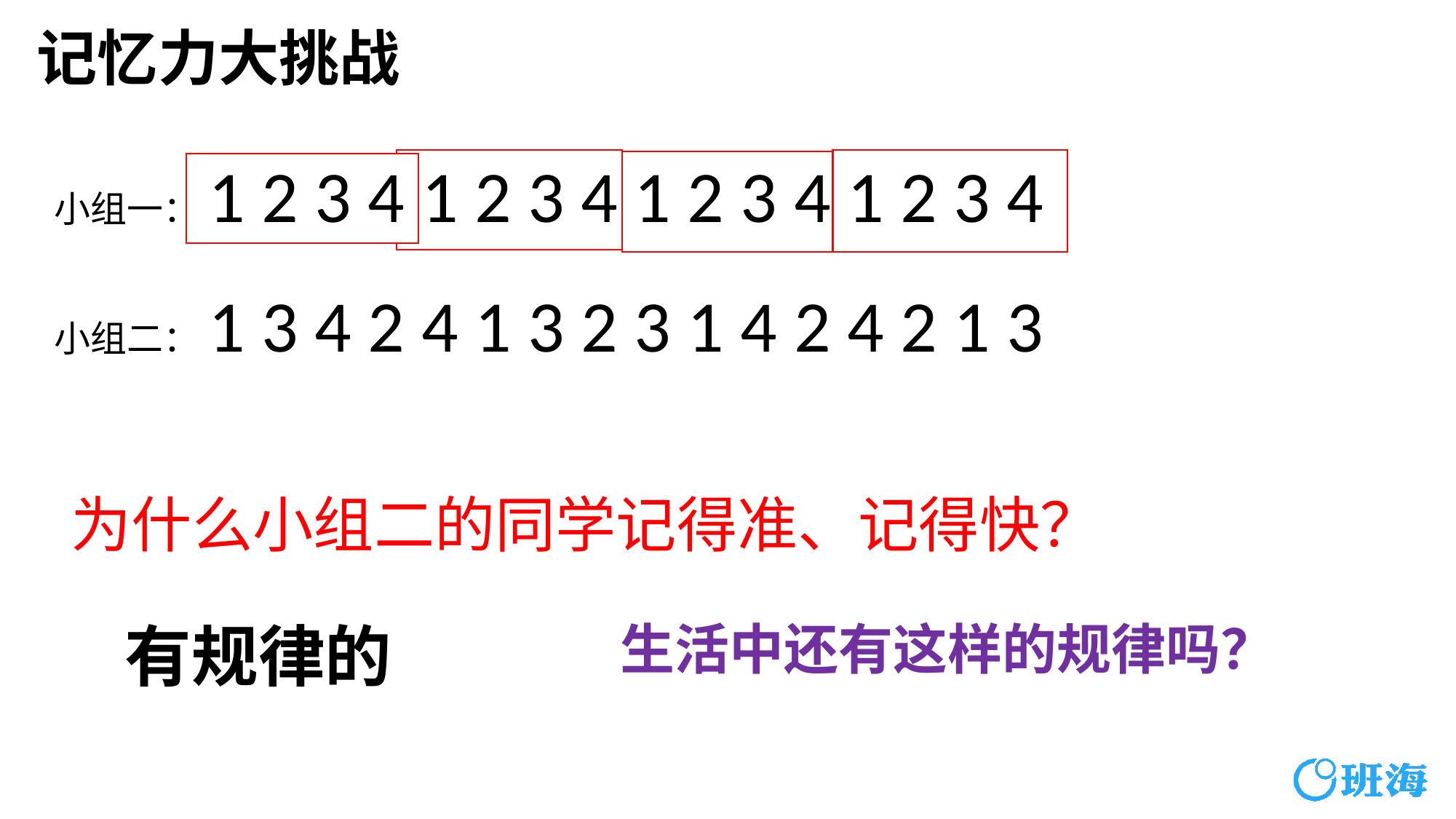

记忆力大挑战
小组一：1 2 3 4 1 2 3 4 1 2 3 4 1 2 3 4

小组二：1 3 4 2 4 1 3 2 3 1 4 2 4 2 1 3
为什么小组二的同学记得准、记得快？
有规律的
生活中还有这样的规律吗？